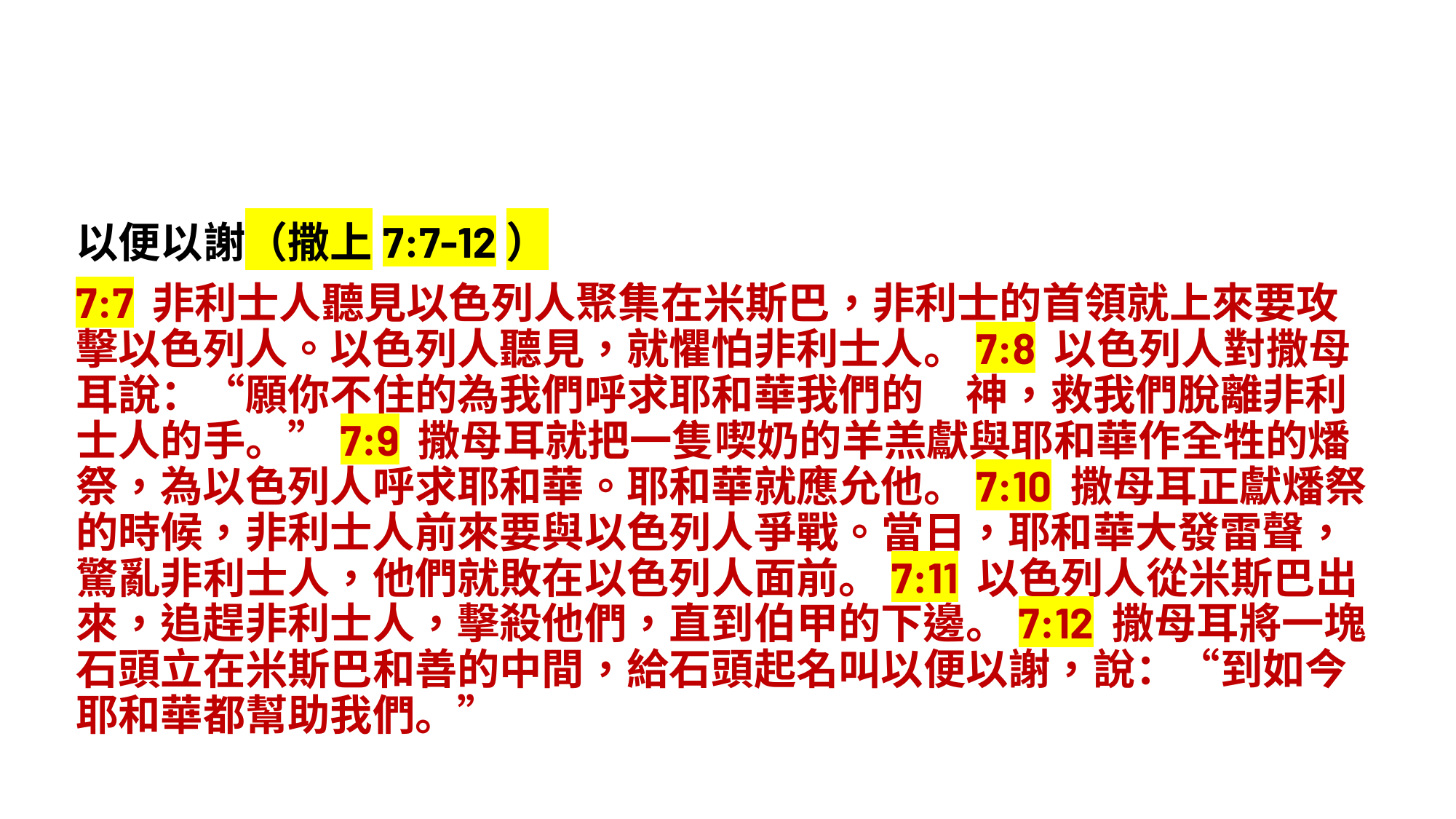

以便以謝（撒上7:7-12）
7:7 非利士人聽見以色列人聚集在米斯巴，非利士的首領就上來要攻擊以色列人。以色列人聽見，就懼怕非利士人。7:8 以色列人對撒母耳說：“願你不住的為我們呼求耶和華我們的　神，救我們脫離非利士人的手。”7:9 撒母耳就把一隻喫奶的羊羔獻與耶和華作全牲的燔祭，為以色列人呼求耶和華。耶和華就應允他。7:10 撒母耳正獻燔祭的時候，非利士人前來要與以色列人爭戰。當日，耶和華大發雷聲，驚亂非利士人，他們就敗在以色列人面前。7:11 以色列人從米斯巴出來，追趕非利士人，擊殺他們，直到伯甲的下邊。7:12 撒母耳將一塊石頭立在米斯巴和善的中間，給石頭起名叫以便以謝，說：“到如今耶和華都幫助我們。”